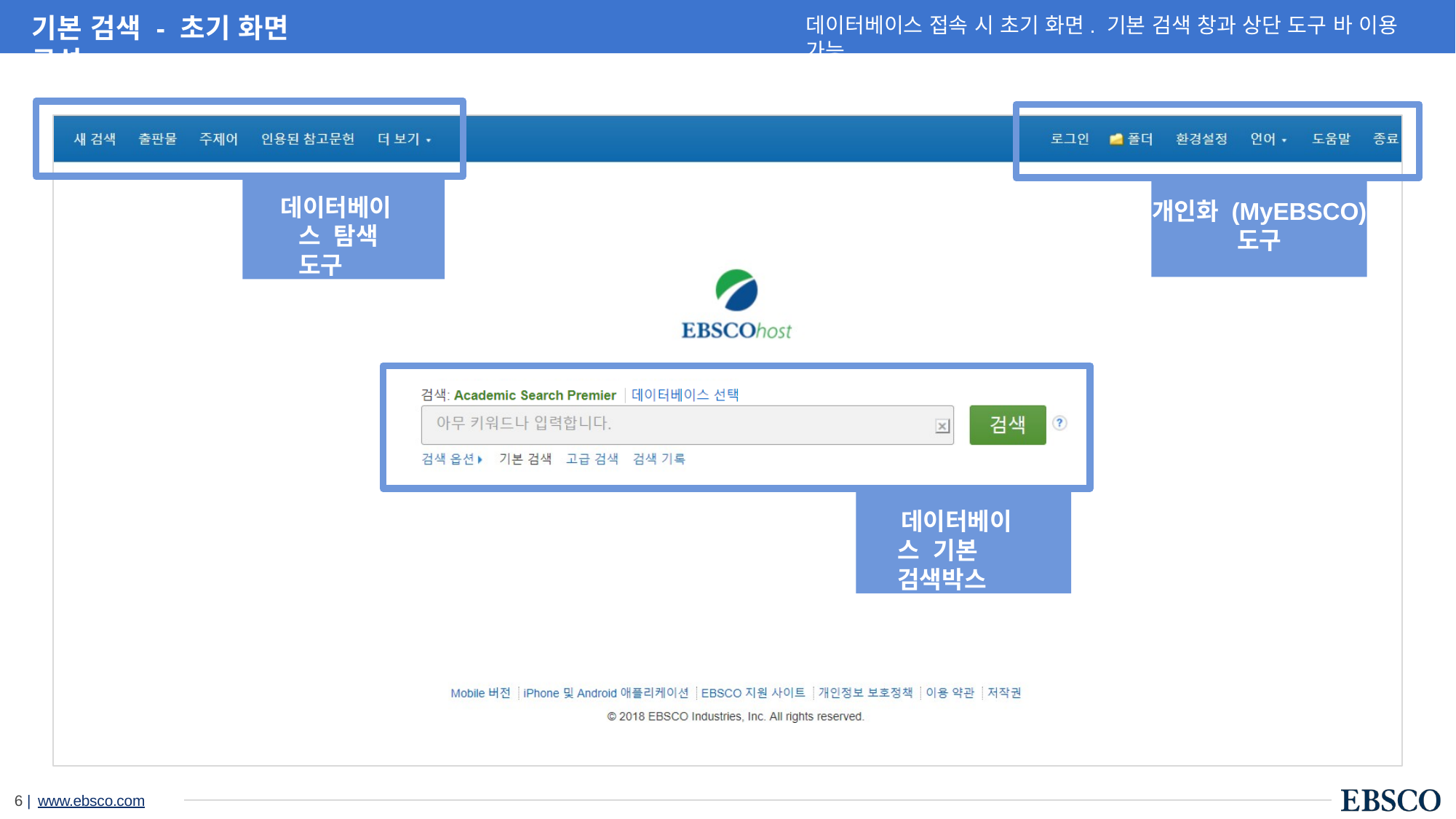

기본 검색 - 초기 화면 구성
데이터베이스 접속 시 초기 화면. 기본 검색 창과 상단 도구 바 이용 가능

데이터베이스  탐색 도구
개인화 (MyEBSCO)
도구

데이터베이스  기본 검색박스
6 | www.ebsco.com